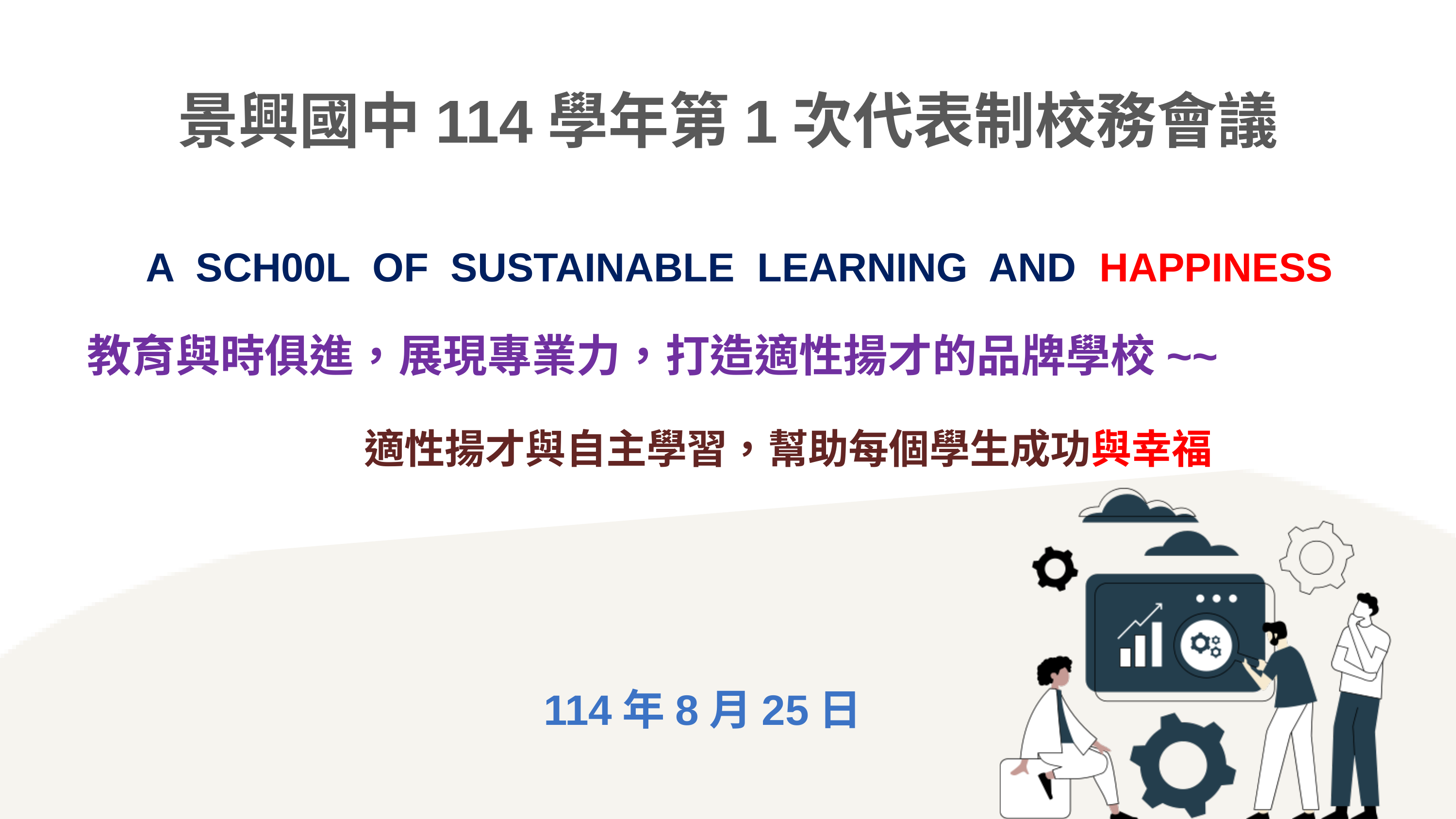

景興國中114學年第1次代表制校務會議
  A  SCH00L  OF  SUSTAINABLE  LEARNING  AND  HAPPINESS
教育與時俱進，展現專業力，打造適性揚才的品牌學校~~
                             適性揚才與自主學習，幫助每個學生成功與幸福

114年8月25日